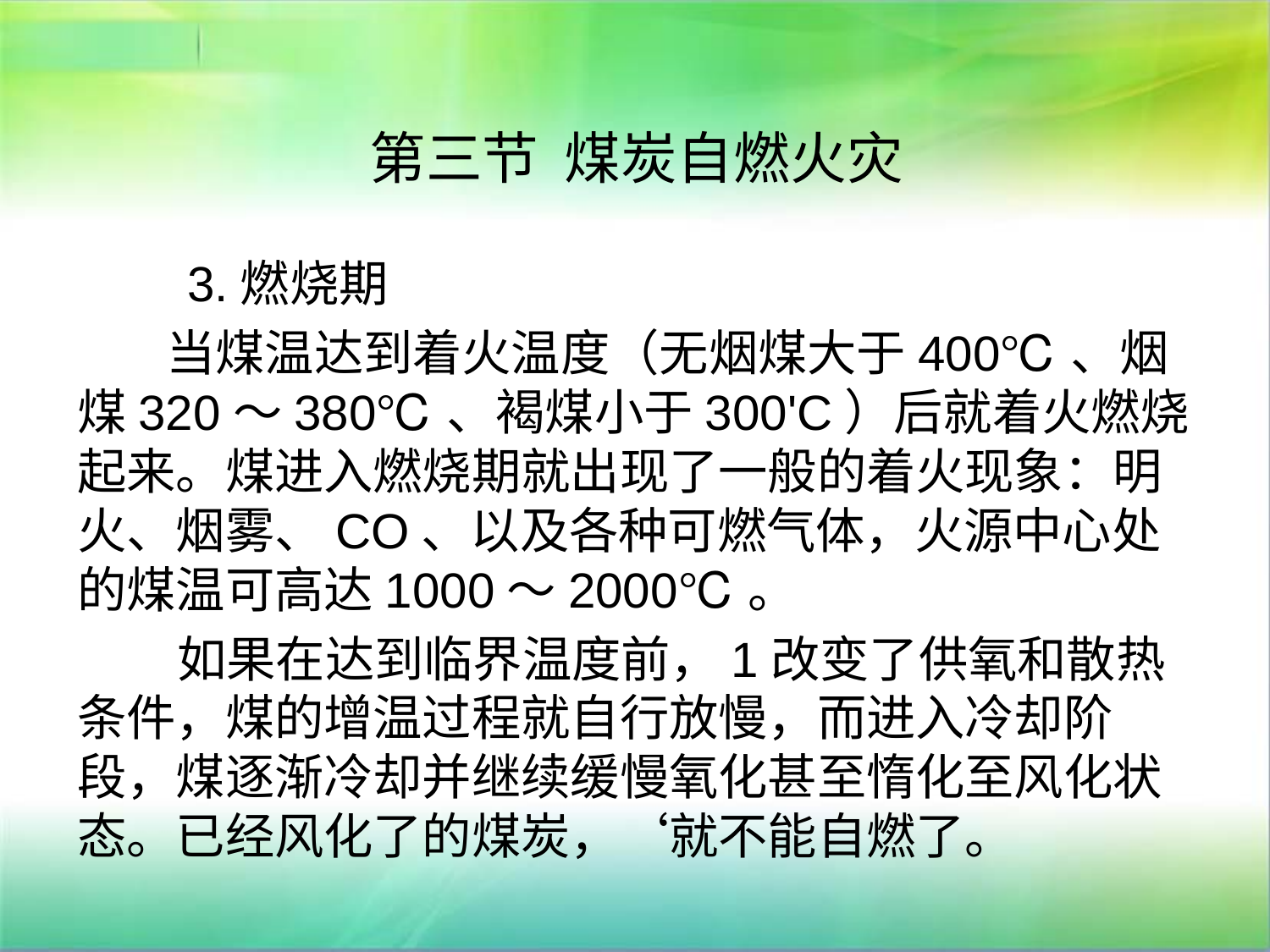

# 第三节  煤炭自燃火灾
        3.燃烧期
       当煤温达到着火温度（无烟煤大于400℃、烟煤320～380℃、褐煤小于300'C）后就着火燃烧起来。煤进入燃烧期就出现了一般的着火现象：明火、烟雾、CO、以及各种可燃气体，火源中心处的煤温可高达1000～2000℃。
        如果在达到临界温度前，1改变了供氧和散热条件，煤的增温过程就自行放慢，而进入冷却阶段，煤逐渐冷却并继续缓慢氧化甚至惰化至风化状态。已经风化了的煤炭，‘就不能自燃了。